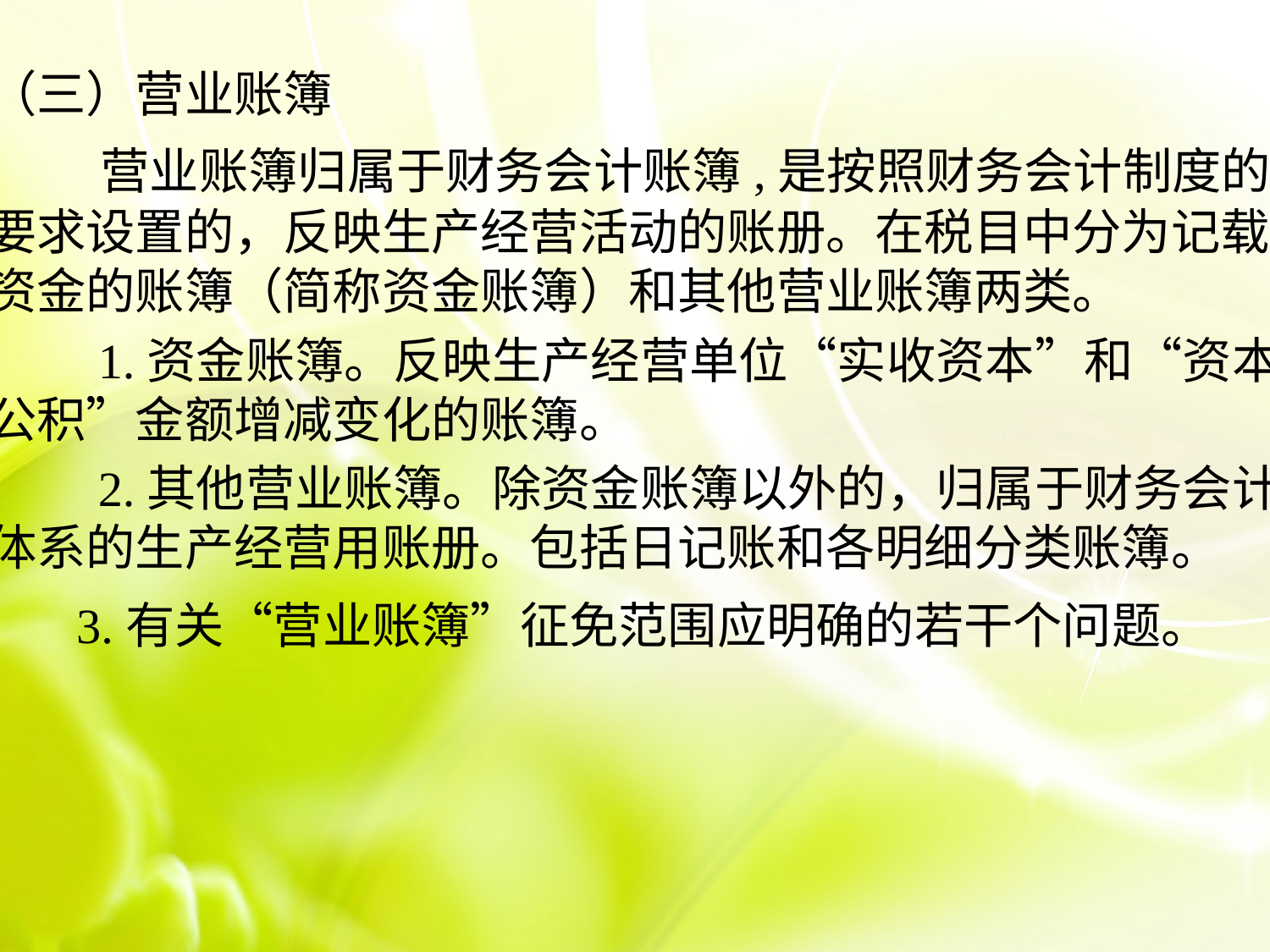

（三）营业账簿
　　营业账簿归属于财务会计账簿,是按照财务会计制度的要求设置的，反映生产经营活动的账册。在税目中分为记载资金的账簿（简称资金账簿）和其他营业账簿两类。
　　1.资金账簿。反映生产经营单位“实收资本”和“资本公积”金额增减变化的账簿。
　　2.其他营业账簿。除资金账簿以外的，归属于财务会计体系的生产经营用账册。包括日记账和各明细分类账簿。
       3.有关“营业账簿”征免范围应明确的若干个问题。